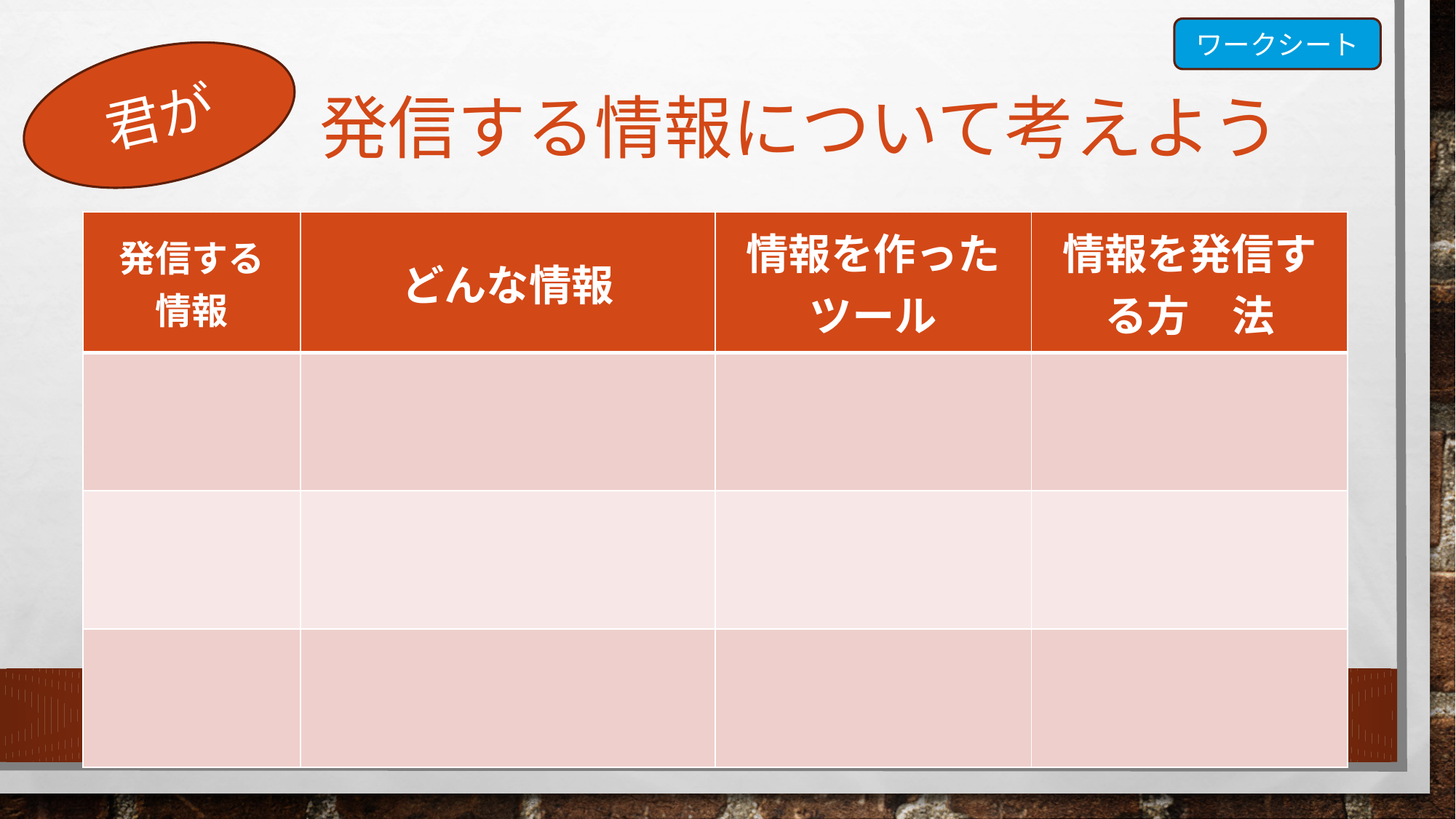

ワークシート
君が
# 発信する情報について考えよう
| 発信する 情報 | どんな情報 | 情報を作った ツール | 情報を発信する方　法 |
| --- | --- | --- | --- |
|  |  |  |  |
|  |  |  |  |
|  |  |  |  |